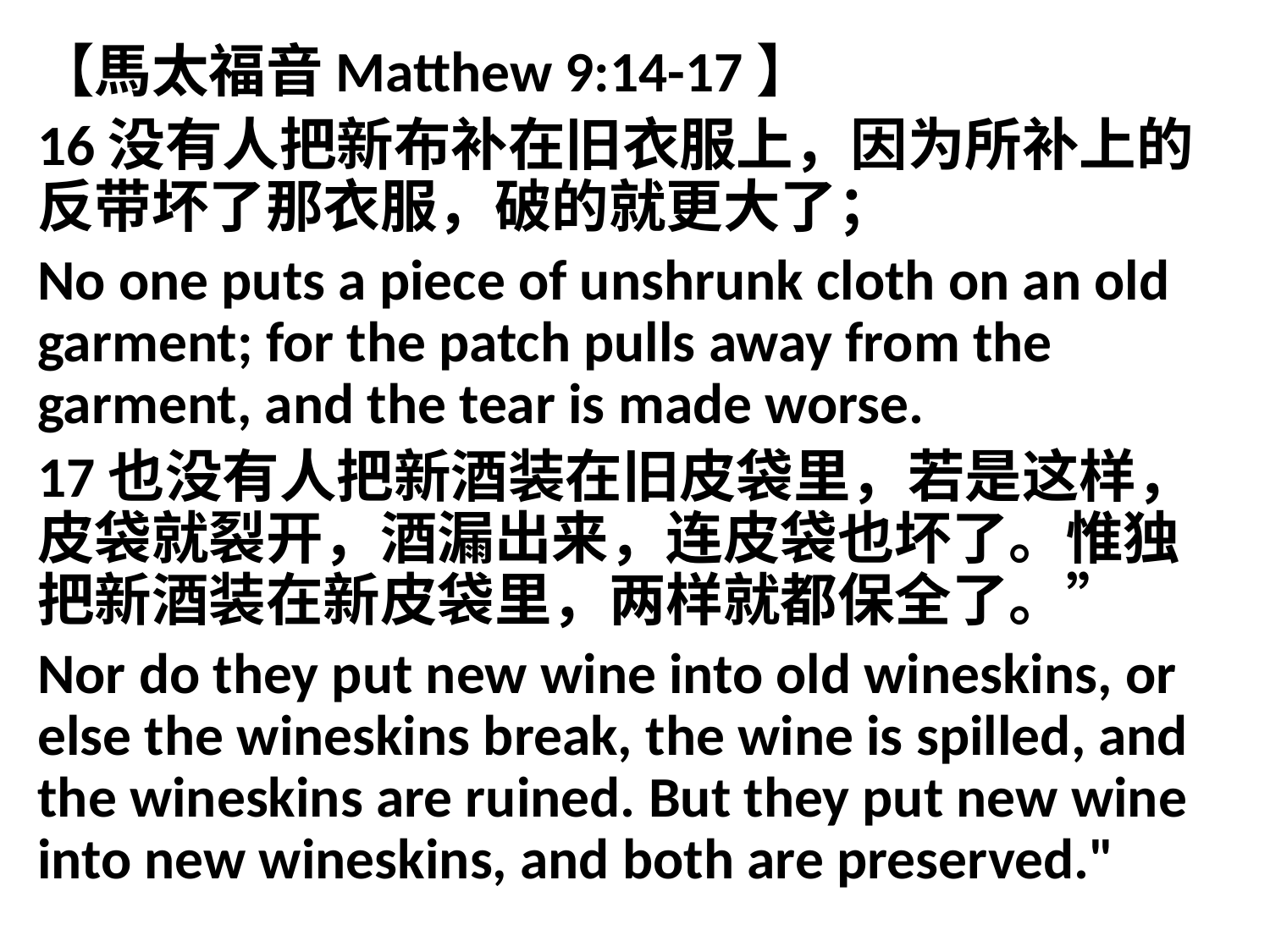

【馬太福音Matthew 9:14-17】
16没有人把新布补在旧衣服上，因为所补上的反带坏了那衣服，破的就更大了；
No one puts a piece of unshrunk cloth on an old garment; for the patch pulls away from the garment, and the tear is made worse.
17也没有人把新酒装在旧皮袋里，若是这样，皮袋就裂开，酒漏出来，连皮袋也坏了。惟独把新酒装在新皮袋里，两样就都保全了。”
Nor do they put new wine into old wineskins, or else the wineskins break, the wine is spilled, and the wineskins are ruined. But they put new wine into new wineskins, and both are preserved."